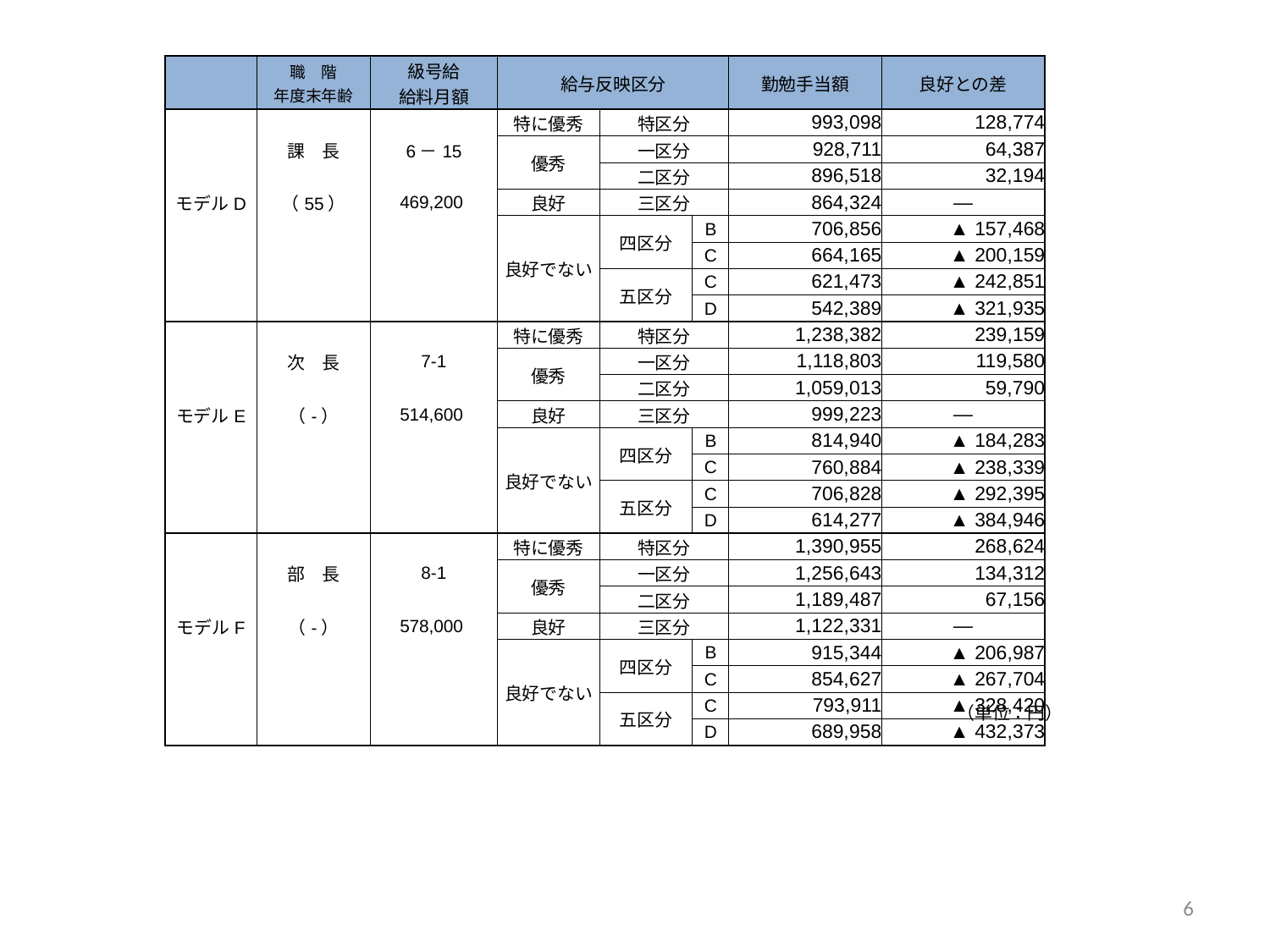

|  | 職　階 年度末年齢 | 級号給 給料月額 | 給与反映区分 |  |  | 勤勉手当額 | 良好との差 |
| --- | --- | --- | --- | --- | --- | --- | --- |
|  |  |  | 特に優秀 | 特区分 |  | 993,098 | 128,774 |
|  | 課　長 | 6－15 | 優秀 | 一区分 |  | 928,711 | 64,387 |
|  |  |  |  | 二区分 |  | 896,518 | 32,194 |
| モデルD | （55） | 469,200 | 良好 | 三区分 |  | 864,324 | ― |
|  |  |  | 良好でない | 四区分 | B | 706,856 | ▲ 157,468 |
|  |  |  |  |  | C | 664,165 | ▲ 200,159 |
|  |  |  |  | 五区分 | C | 621,473 | ▲ 242,851 |
|  |  |  |  |  | D | 542,389 | ▲ 321,935 |
|  |  |  | 特に優秀 | 特区分 |  | 1,238,382 | 239,159 |
|  | 次　長 | 7-1 | 優秀 | 一区分 |  | 1,118,803 | 119,580 |
|  |  |  |  | 二区分 |  | 1,059,013 | 59,790 |
| モデルE | （-） | 514,600 | 良好 | 三区分 |  | 999,223 | ― |
|  |  |  | 良好でない | 四区分 | B | 814,940 | ▲ 184,283 |
|  |  |  |  |  | C | 760,884 | ▲ 238,339 |
|  |  |  |  | 五区分 | C | 706,828 | ▲ 292,395 |
|  |  |  |  |  | D | 614,277 | ▲ 384,946 |
|  |  |  | 特に優秀 | 特区分 |  | 1,390,955 | 268,624 |
|  | 部　長 | 8-1 | 優秀 | 一区分 |  | 1,256,643 | 134,312 |
|  |  |  |  | 二区分 |  | 1,189,487 | 67,156 |
| モデルF | （-） | 578,000 | 良好 | 三区分 |  | 1,122,331 | ― |
|  |  |  | 良好でない | 四区分 | B | 915,344 | ▲ 206,987 |
|  |  |  |  |  | C | 854,627 | ▲ 267,704 |
|  |  |  |  | 五区分 | C | 793,911 | ▲ 328,420 |
|  |  |  |  |  | D | 689,958 | ▲ 432,373 |
（単位：円）
6